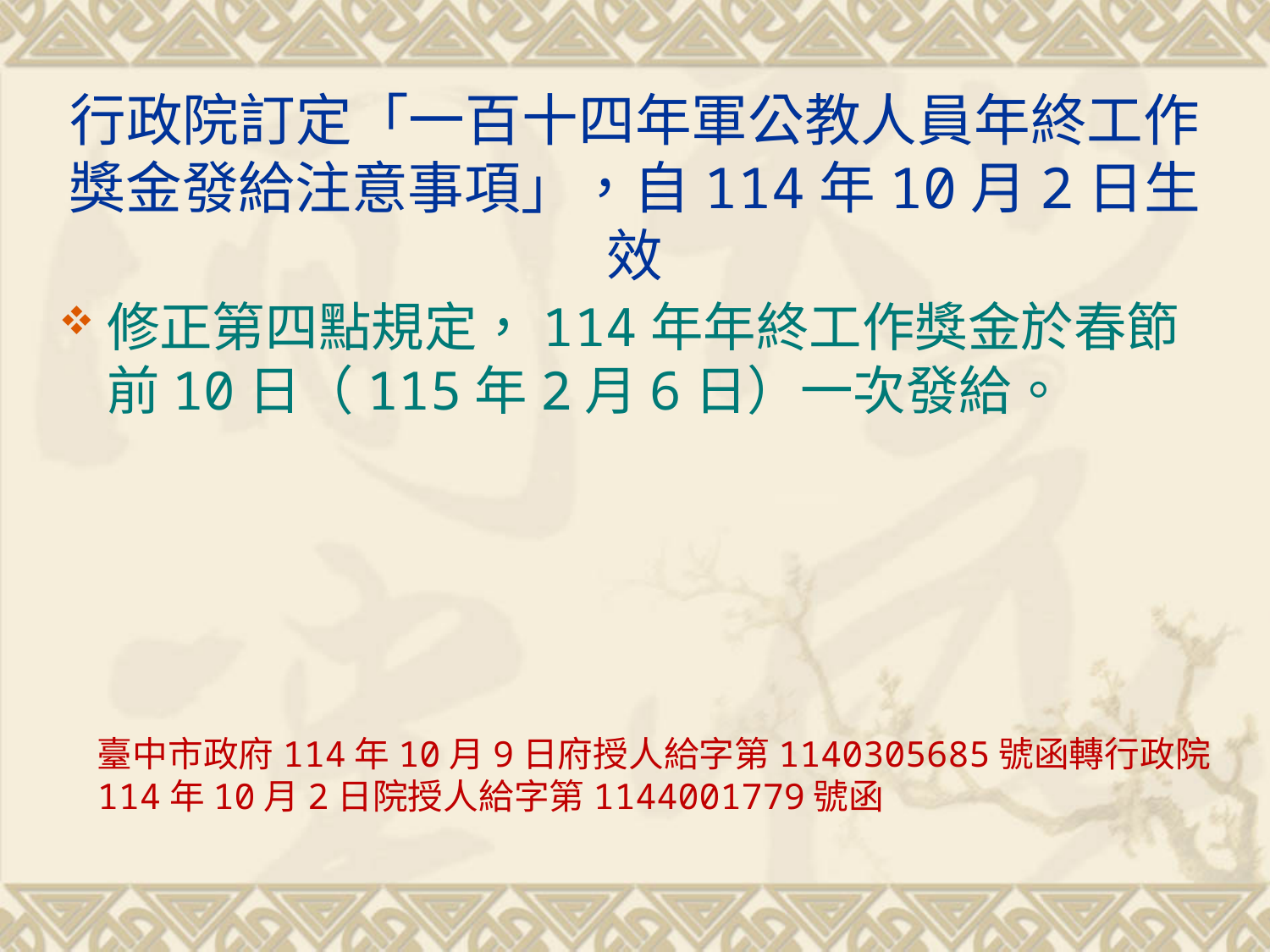

行政院訂定「一百十四年軍公教人員年終工作獎金發給注意事項」，自114年10月2日生效
修正第四點規定，114年年終工作獎金於春節前10日（115年2月6日）一次發給。

臺中市政府114年10月9日府授人給字第1140305685號函轉行政院114年10月2日院授人給字第1144001779號函